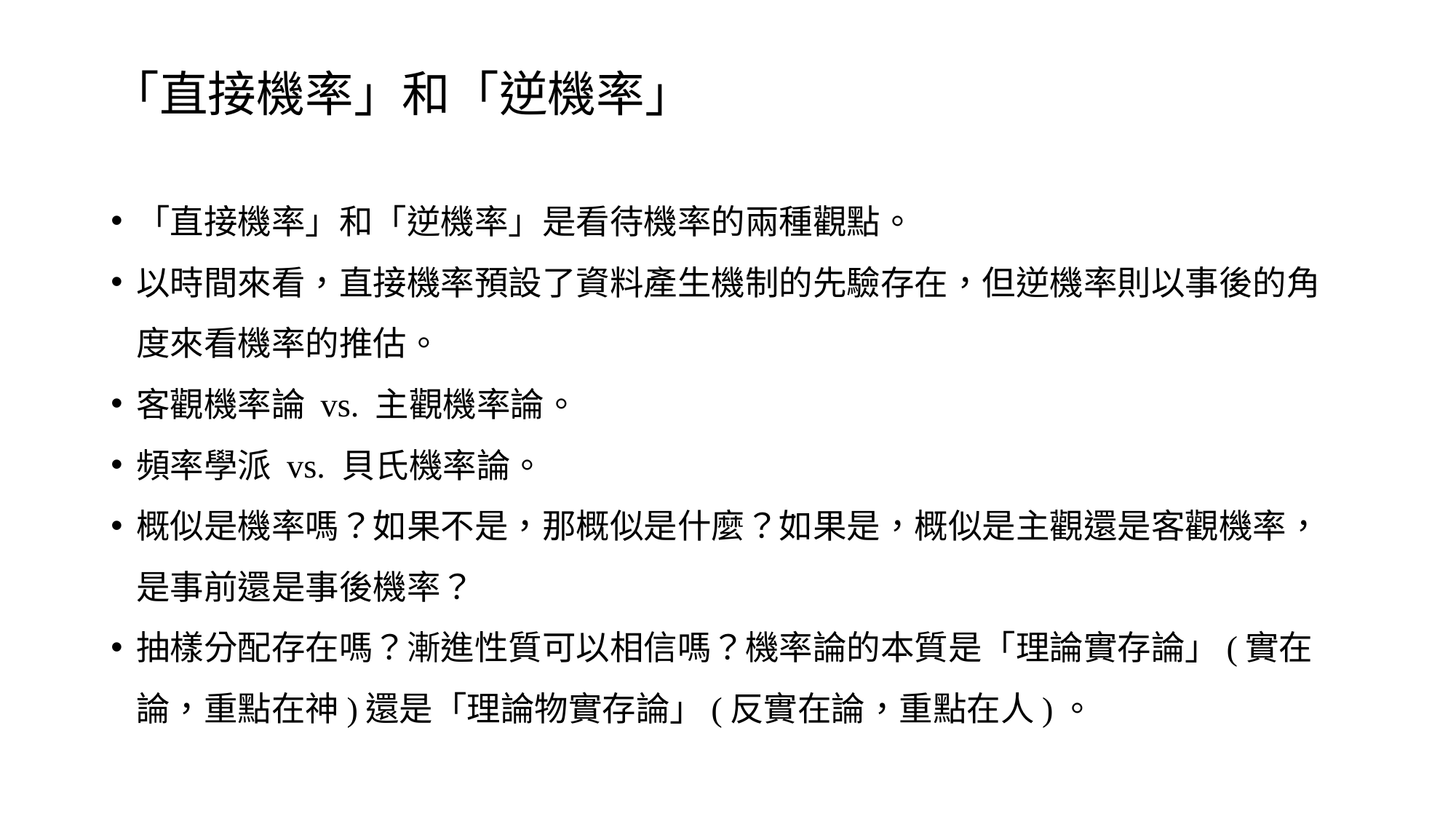

# 「直接機率」和「逆機率」
「直接機率」和「逆機率」是看待機率的兩種觀點。
以時間來看，直接機率預設了資料產生機制的先驗存在，但逆機率則以事後的角度來看機率的推估。
客觀機率論 vs. 主觀機率論。
頻率學派 vs. 貝氏機率論。
概似是機率嗎？如果不是，那概似是什麼？如果是，概似是主觀還是客觀機率，是事前還是事後機率？
抽樣分配存在嗎？漸進性質可以相信嗎？機率論的本質是「理論實存論」(實在論，重點在神)還是「理論物實存論」(反實在論，重點在人)。